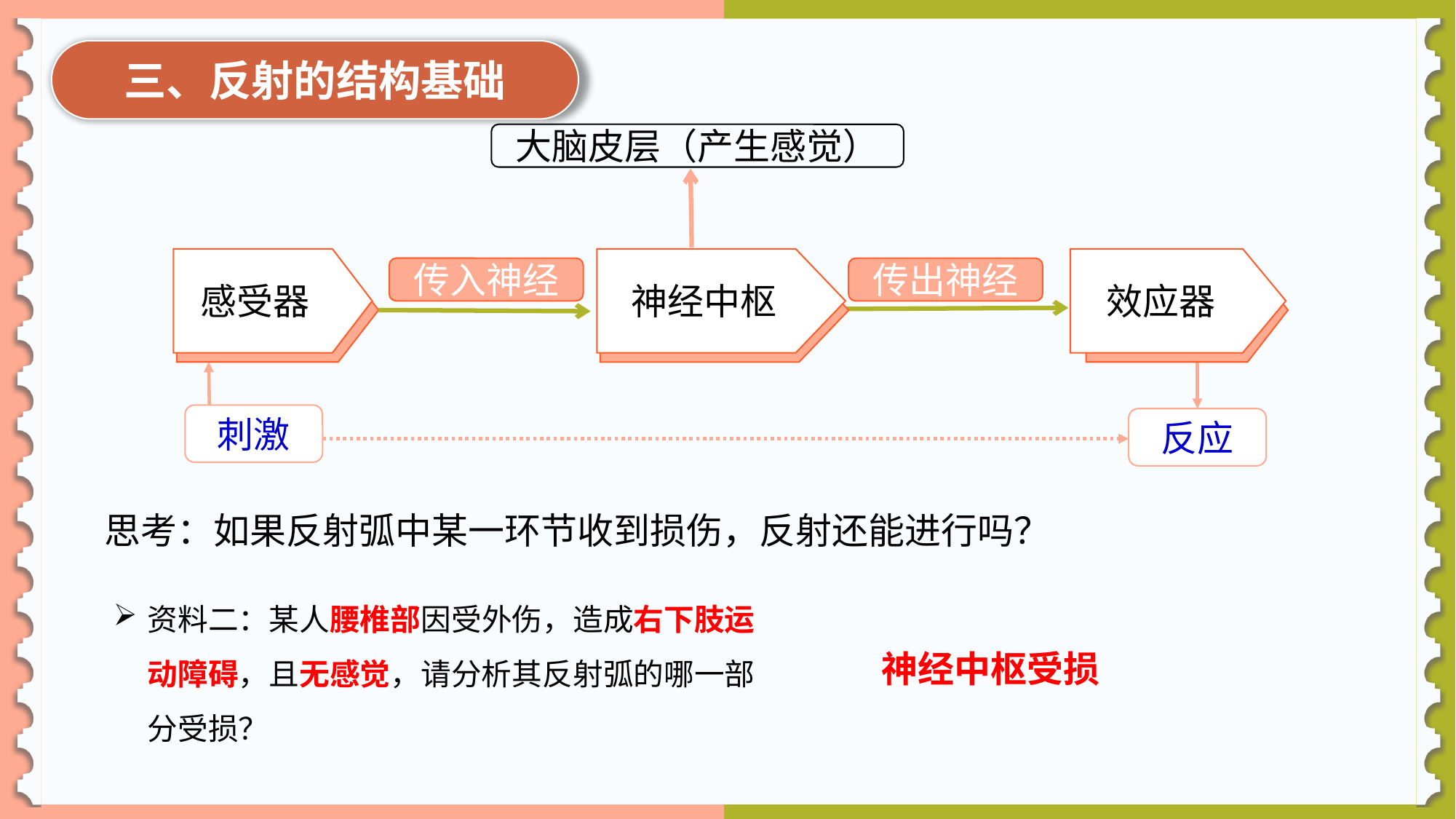

三、反射的结构基础
大脑皮层（产生感觉）

传入神经
传出神经
感受器
神经中枢
效应器
刺激
反应
思考：如果反射弧中某一环节收到损伤，反射还能进行吗？
资料二：某人腰椎部因受外伤，造成右下肢运动障碍，且无感觉，请分析其反射弧的哪一部分受损？
神经中枢受损